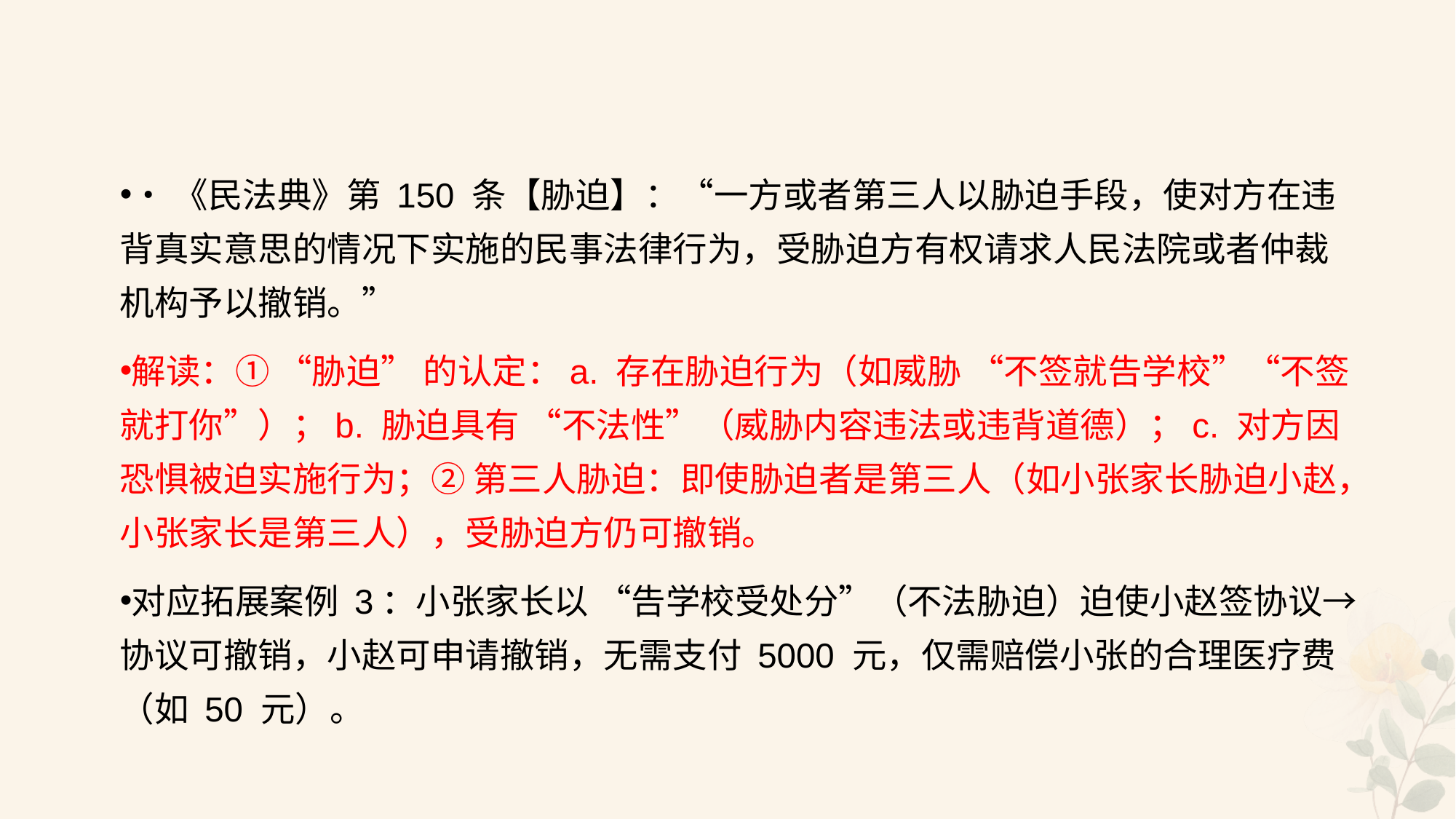

#
•《民法典》第 150 条【胁迫】：“一方或者第三人以胁迫手段，使对方在违背真实意思的情况下实施的民事法律行为，受胁迫方有权请求人民法院或者仲裁机构予以撤销。”
解读：① “胁迫” 的认定：a. 存在胁迫行为（如威胁 “不签就告学校”“不签就打你”）；b. 胁迫具有 “不法性”（威胁内容违法或违背道德）；c. 对方因恐惧被迫实施行为；② 第三人胁迫：即使胁迫者是第三人（如小张家长胁迫小赵，小张家长是第三人），受胁迫方仍可撤销。
对应拓展案例 3：小张家长以 “告学校受处分”（不法胁迫）迫使小赵签协议→协议可撤销，小赵可申请撤销，无需支付 5000 元，仅需赔偿小张的合理医疗费（如 50 元）。